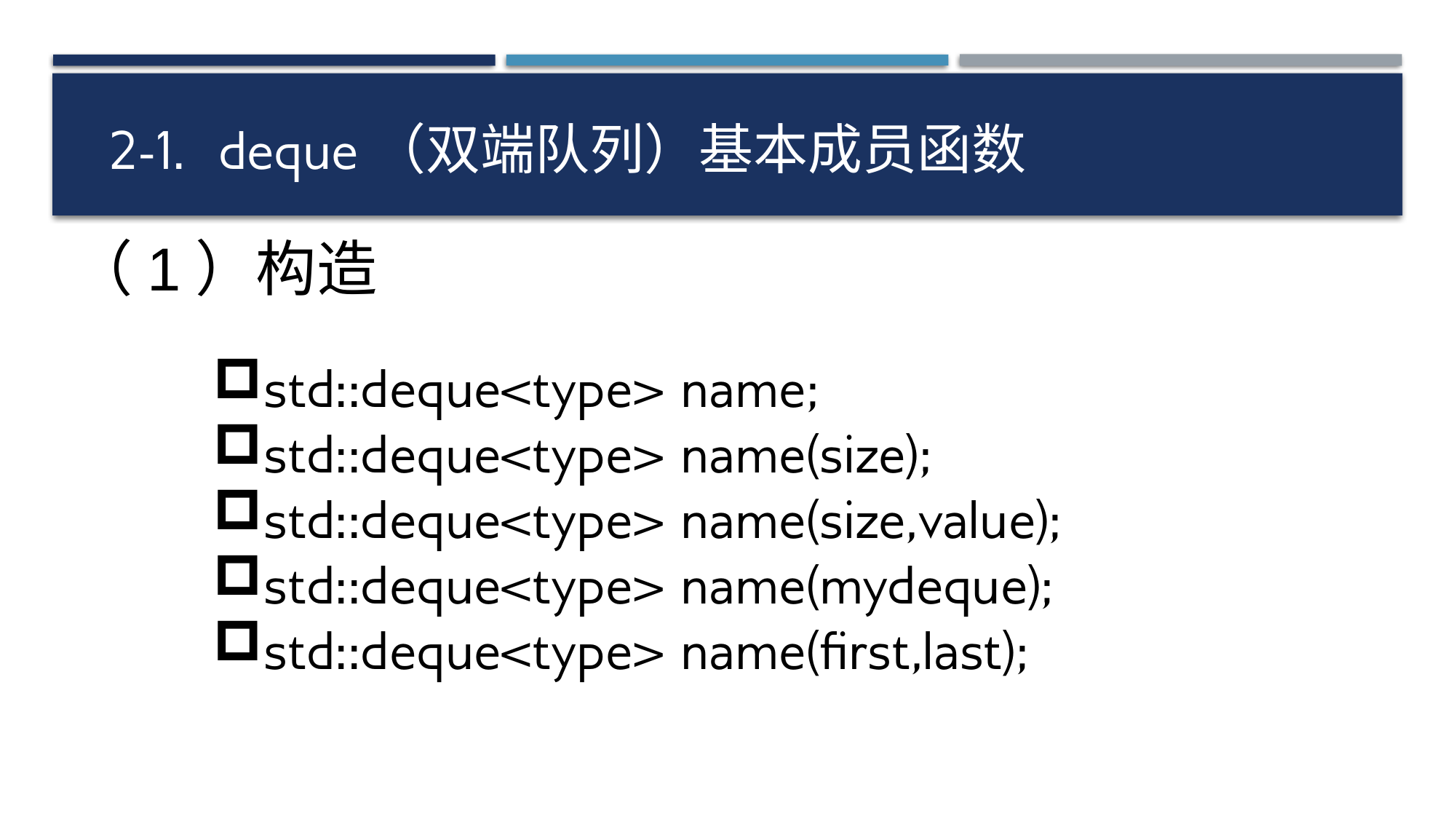

2-1.  deque（双端队列）基本成员函数
（1）构造
std::deque<type> name;
std::deque<type> name(size);
std::deque<type> name(size,value);
std::deque<type> name(mydeque);
std::deque<type> name(first,last);